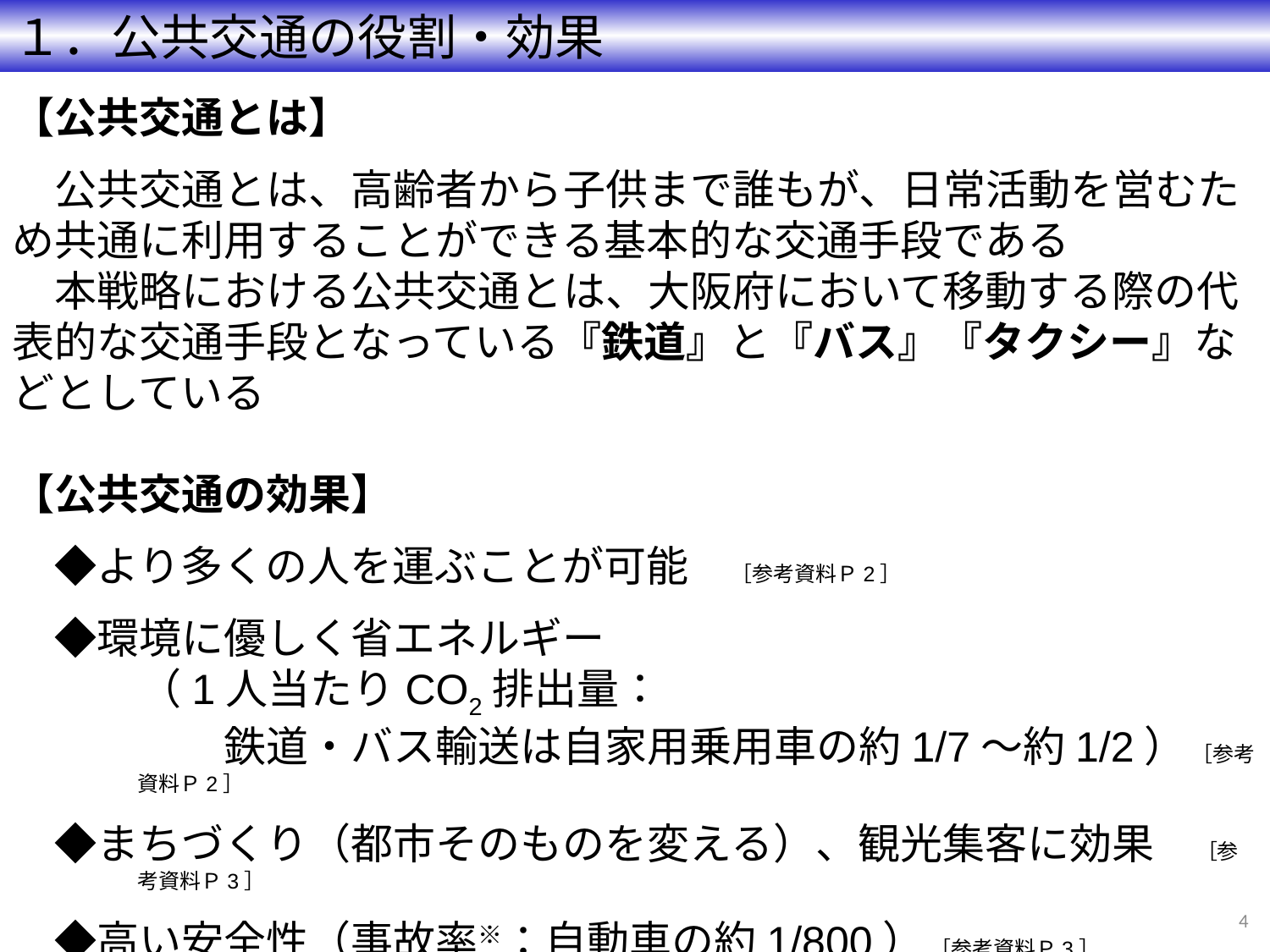

１．公共交通の役割・効果
【公共交通とは】

　公共交通とは、高齢者から子供まで誰もが、日常活動を営むため共通に利用することができる基本的な交通手段である
　本戦略における公共交通とは、大阪府において移動する際の代表的な交通手段となっている『鉄道』と『バス』『タクシー』などとしている

【公共交通の効果】

　◆より多くの人を運ぶことが可能　［参考資料Ｐ2］

　◆環境に優しく省エネルギー
　　　（1人当たりCO2排出量：
　　　　　鉄道・バス輸送は自家用乗用車の約1/7～約1/2） ［参考資料Ｐ2］

　◆まちづくり（都市そのものを変える）、観光集客に効果　［参考資料Ｐ3］

　◆高い安全性（事故率※：自動車の約1/800） ［参考資料Ｐ3］
　　　　　※事故率：輸送人キロ当たりの交通事故死者数（人/人キロ）
4